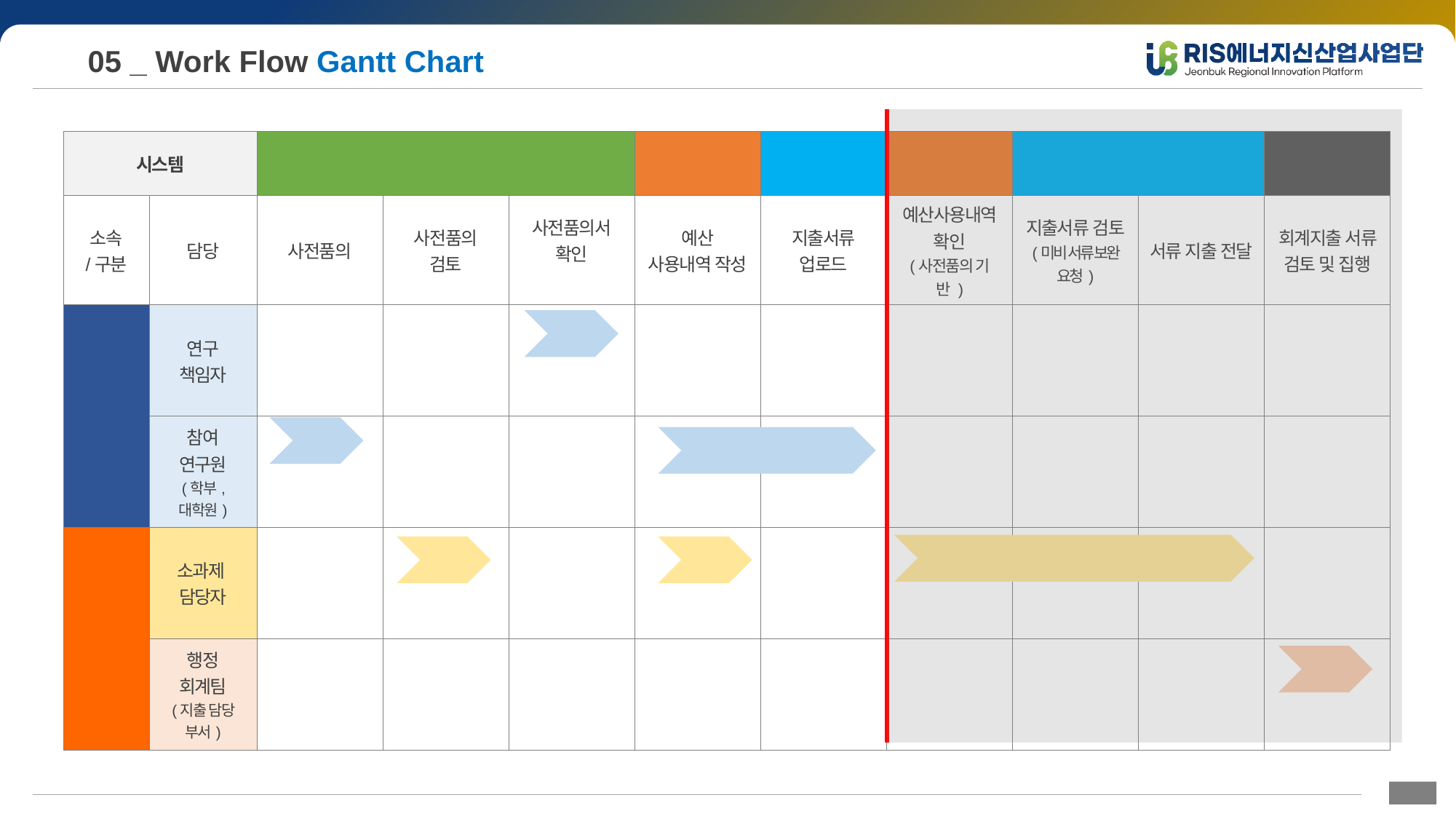

05 _ Work Flow Gantt Chart

| 시스템 |  | 네이버 웍스 |  |  | 구글 스프레드시트 | NAS | 구글 스프레드시트 | NAS |  | ERP |
| --- | --- | --- | --- | --- | --- | --- | --- | --- | --- | --- |
| 소속 /구분 | 담당 | 사전품의 | 사전품의 검토 | 사전품의서 확인 | 예산 사용내역 작성 | 지출서류 업로드 | 예산사용내역 확인 (사전품의 기반 ) | 지출서류 검토 (미비 서류 보완 요청) | 서류 지출 전달 | 회계지출 서류 검토 및 집행 |
| 소과제 | 연구 책임자 |  |  |  |  |  |  |  |  |  |
|  | 참여 연구원 (학부, 대학원) |  |  |  |  |  |  |  |  |  |
| RIS 사업단 | 소과제 담당자 |  |  |  |  |  |  |  |  |  |
|  | 행정 회계팀 (지출 담당 부서) |  |  |  |  |  |  |  |  |  |